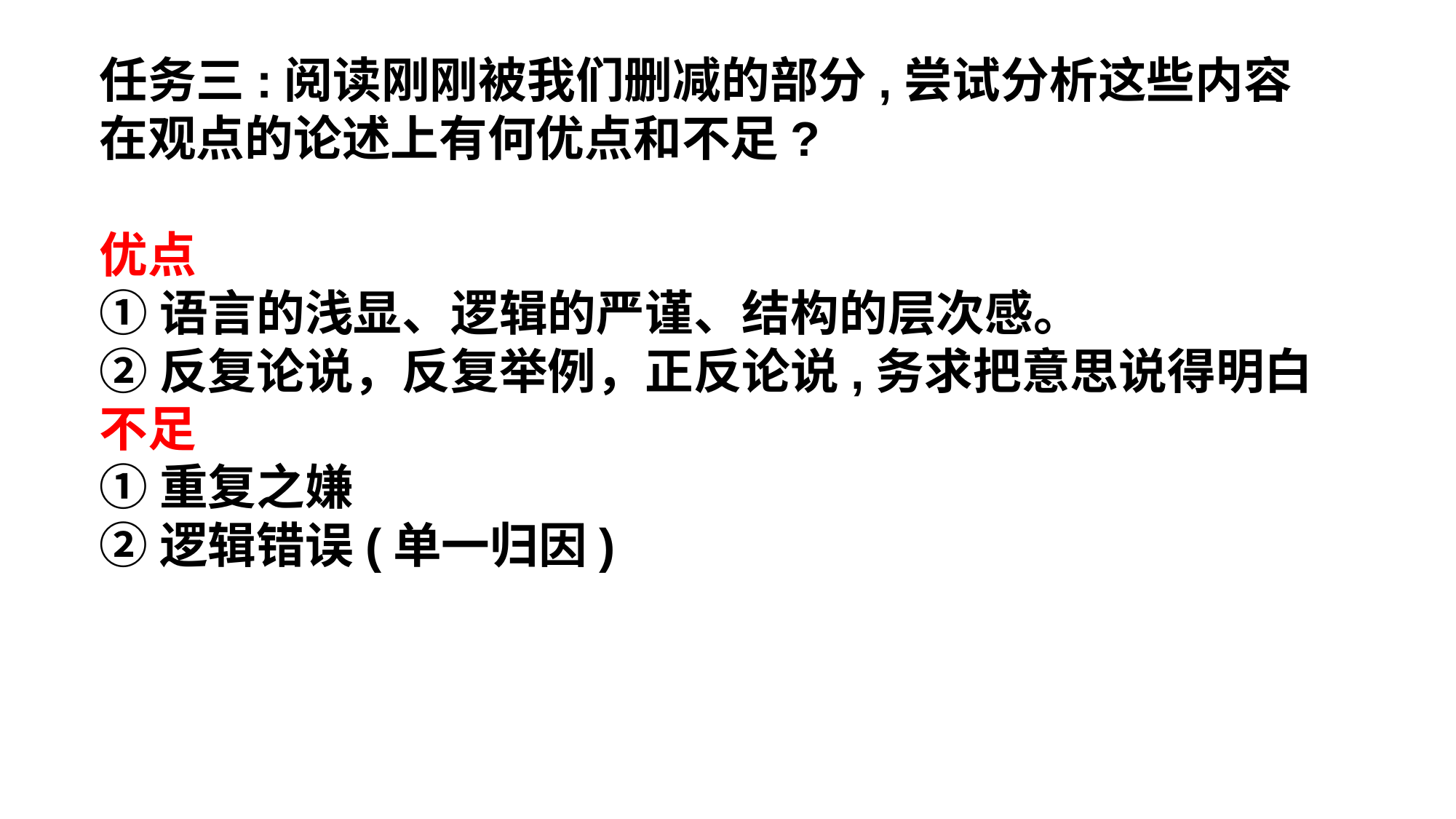

任务三:阅读刚刚被我们删减的部分,尝试分析这些内容在观点的论述上有何优点和不足?

优点
①语言的浅显、逻辑的严谨、结构的层次感。
②反复论说，反复举例，正反论说,务求把意思说得明白
不足
①重复之嫌
②逻辑错误(单一归因)